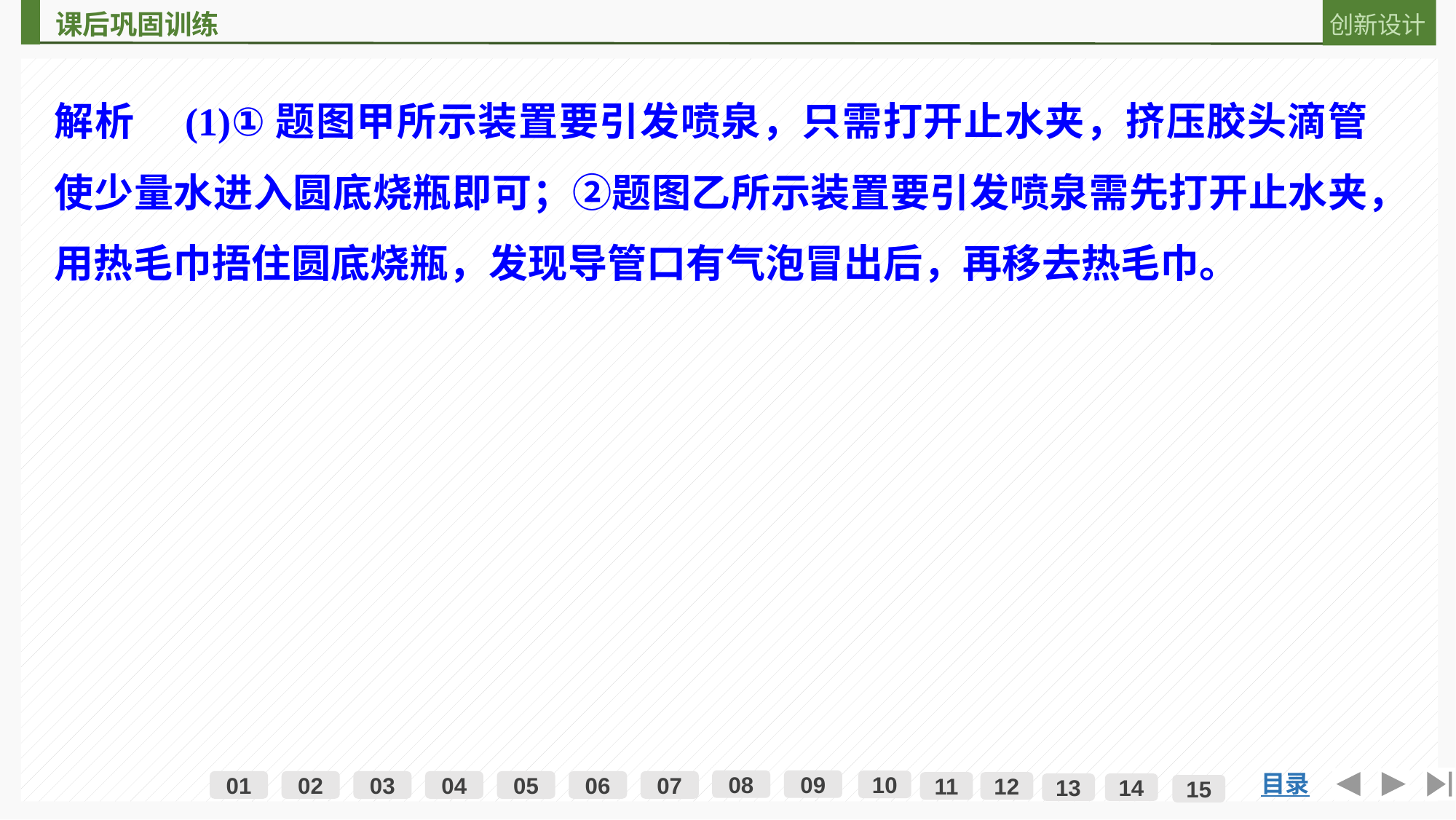

解析　(1)①题图甲所示装置要引发喷泉，只需打开止水夹，挤压胶头滴管使少量水进入圆底烧瓶即可；②题图乙所示装置要引发喷泉需先打开止水夹，用热毛巾捂住圆底烧瓶，发现导管口有气泡冒出后，再移去热毛巾。